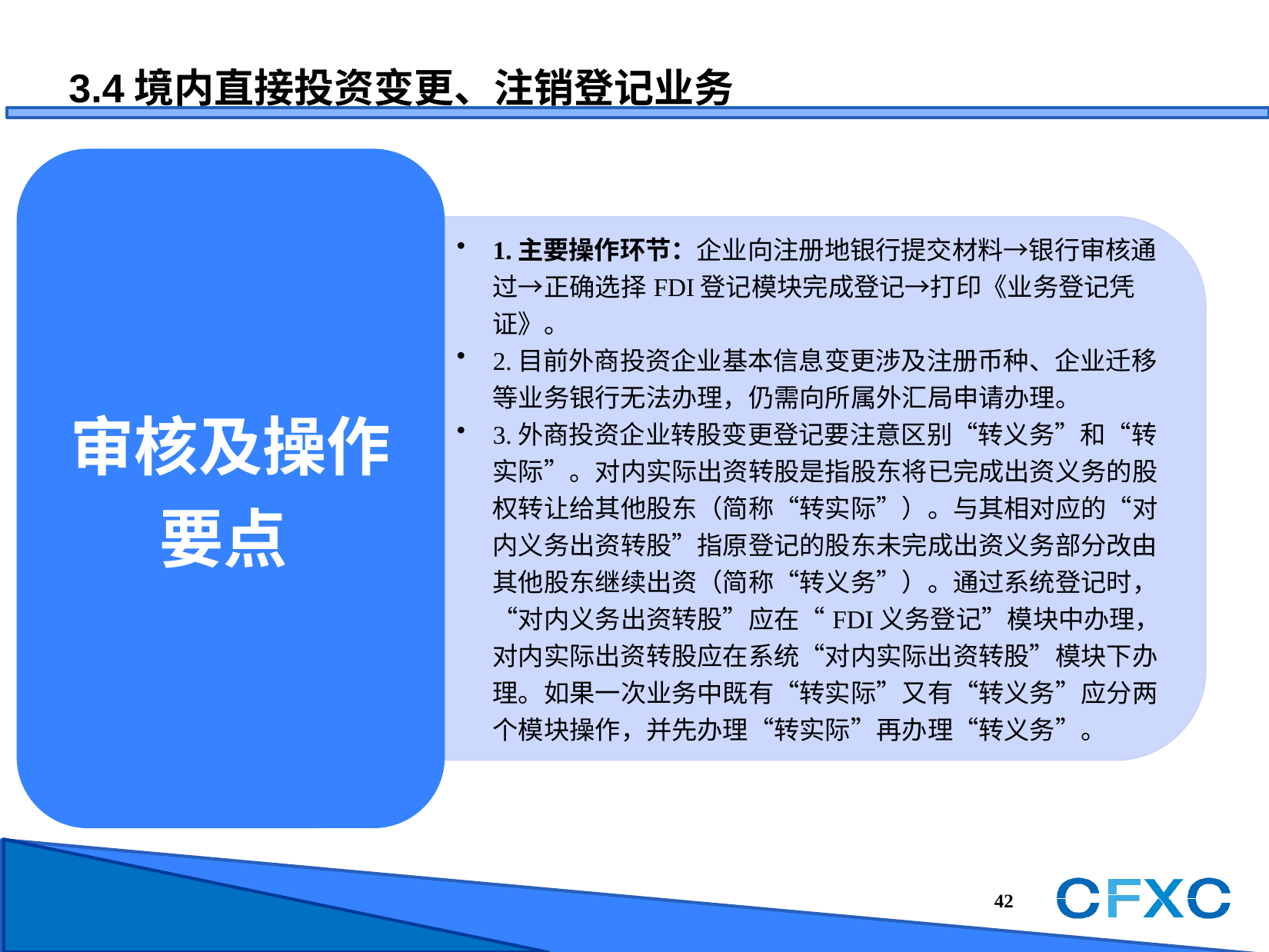

3.4境内直接投资变更、注销登记业务
审核及操作要点
1.主要操作环节：企业向注册地银行提交材料→银行审核通过→正确选择FDI登记模块完成登记→打印《业务登记凭证》。
2.目前外商投资企业基本信息变更涉及注册币种、企业迁移等业务银行无法办理，仍需向所属外汇局申请办理。
3.外商投资企业转股变更登记要注意区别“转义务”和“转实际”。对内实际出资转股是指股东将已完成出资义务的股权转让给其他股东（简称“转实际”）。与其相对应的“对内义务出资转股”指原登记的股东未完成出资义务部分改由其他股东继续出资（简称“转义务”）。通过系统登记时，“对内义务出资转股”应在“FDI义务登记”模块中办理，对内实际出资转股应在系统“对内实际出资转股”模块下办理。如果一次业务中既有“转实际”又有“转义务”应分两个模块操作，并先办理“转实际”再办理“转义务”。
42